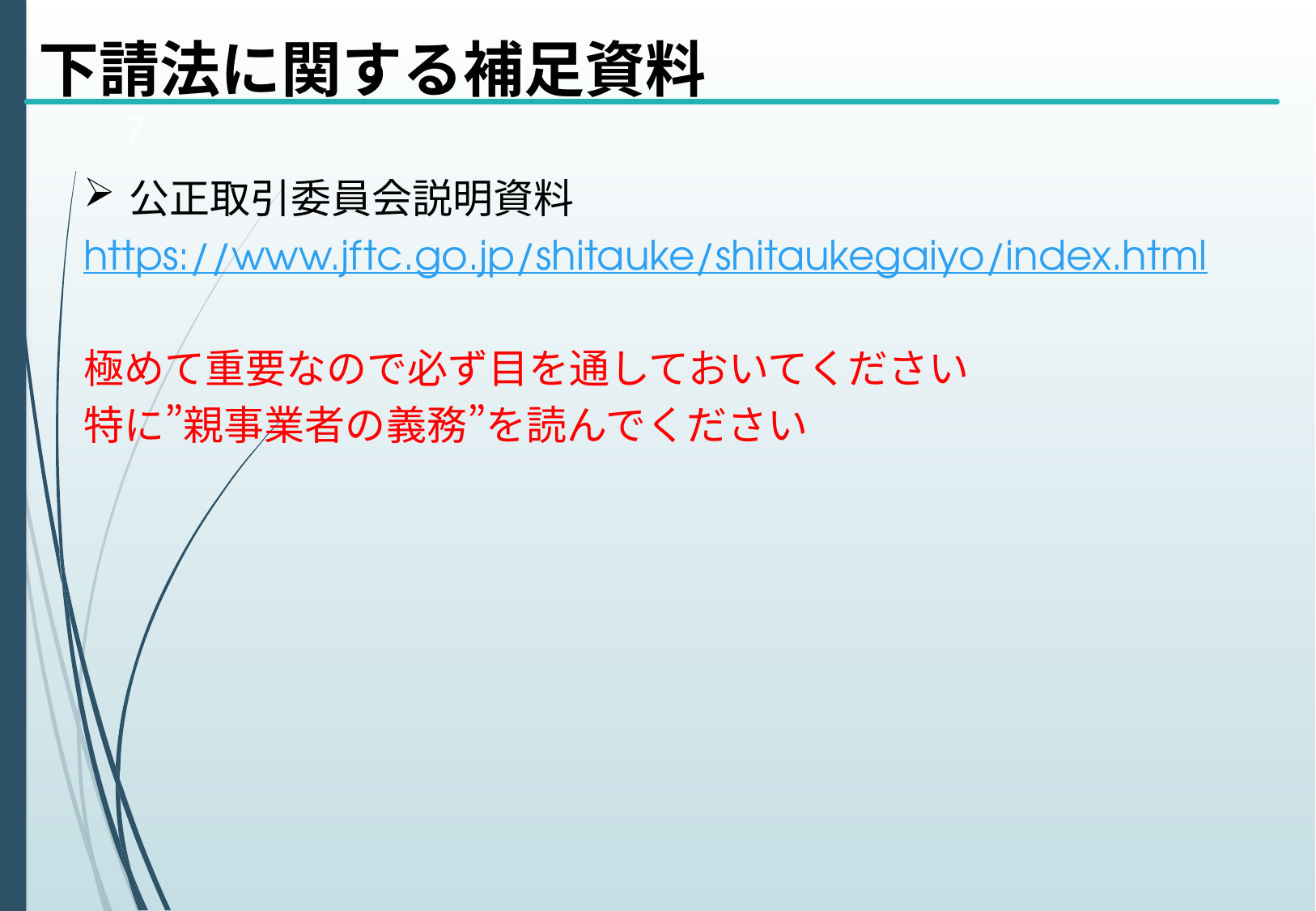

下請法に関する補足資料
7

公正取引委員会説明資料
https://www.jftc.go.jp/shitauke/shitaukegaiyo/index.html

極めて重要なので必ず目を通しておいてください
特に”親事業者の義務”を読んでください